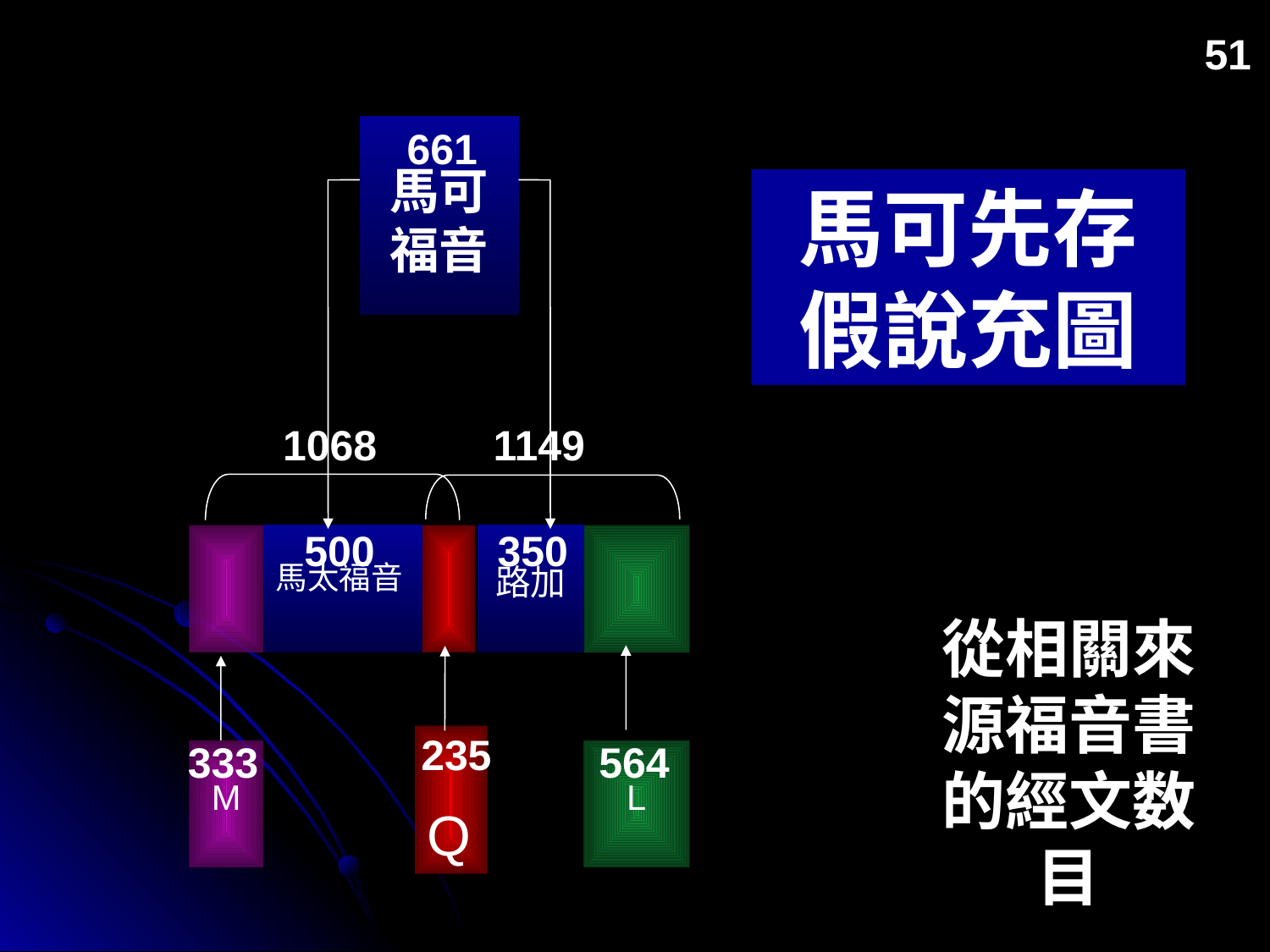

51
51

馬可福音

661
馬可先存假說充圖

1068

1149
500

馬太福音
350

路加

從相關來源福音書的經文数目

235

Q
333

M

564

L